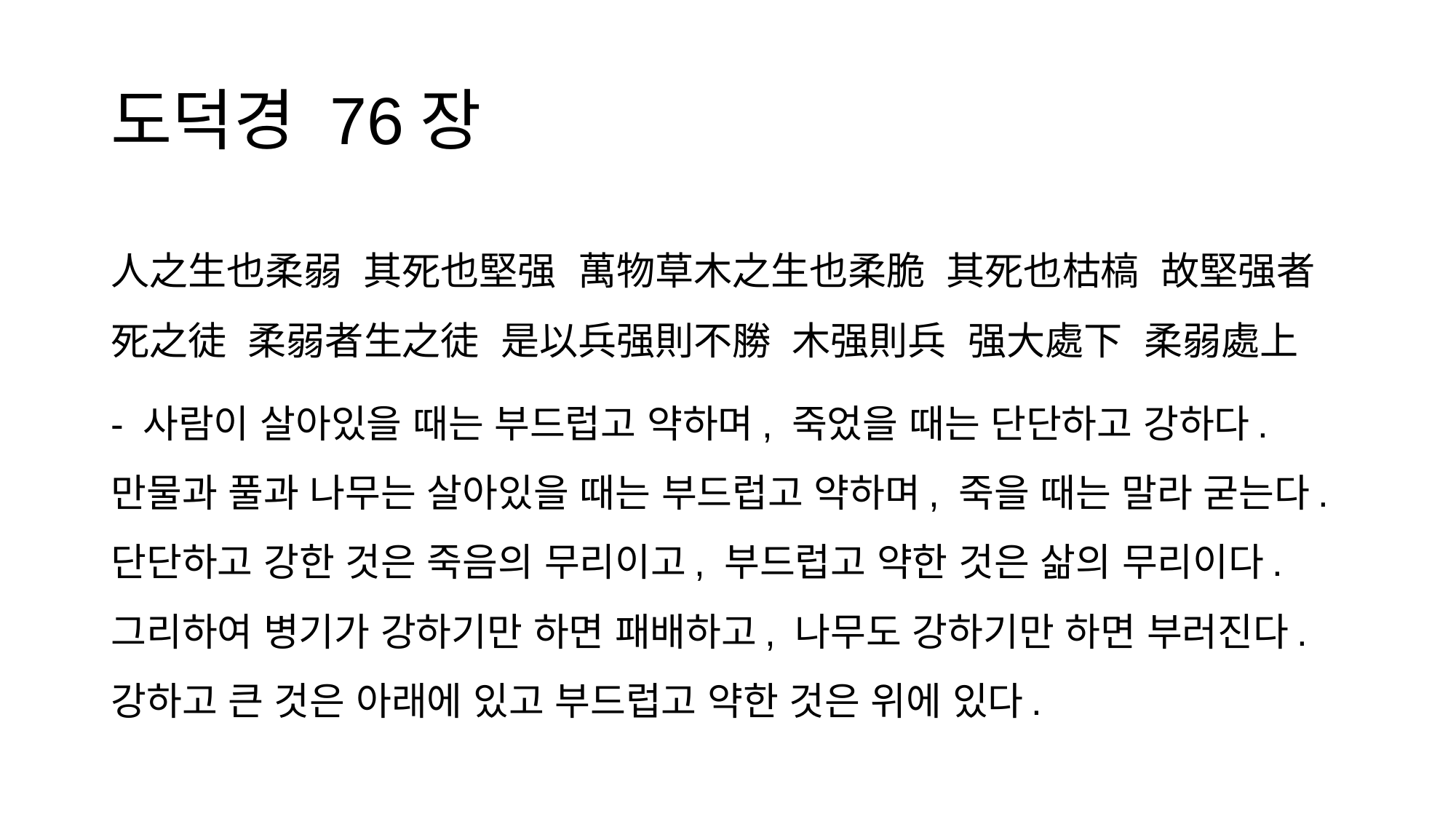

# 도덕경 76장
人之生也柔弱  其死也堅强  萬物草木之生也柔脆  其死也枯槁  故堅强者死之徒  柔弱者生之徒  是以兵强則不勝  木强則兵  强大處下  柔弱處上
- 사람이 살아있을 때는 부드럽고 약하며, 죽었을 때는 단단하고 강하다. 만물과 풀과 나무는 살아있을 때는 부드럽고 약하며, 죽을 때는 말라 굳는다. 단단하고 강한 것은 죽음의 무리이고, 부드럽고 약한 것은 삶의 무리이다. 그리하여 병기가 강하기만 하면 패배하고, 나무도 강하기만 하면 부러진다. 강하고 큰 것은 아래에 있고 부드럽고 약한 것은 위에 있다.